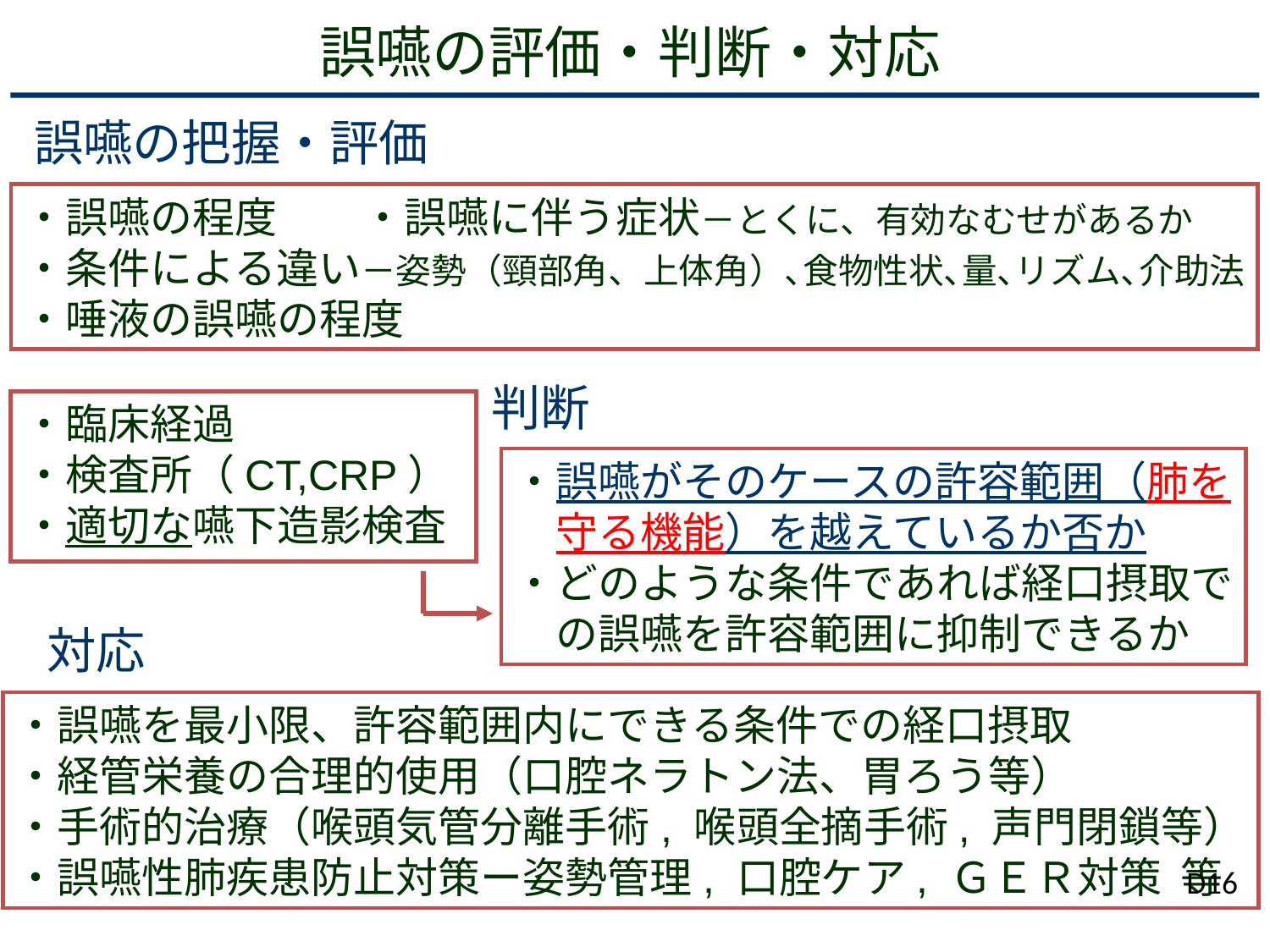

誤嚥の評価・判断・対応

誤嚥の把握・評価
・誤嚥の程度　　・誤嚥に伴う症状－とくに、有効なむせがあるか
・条件による違い－姿勢（頸部角、上体角）､食物性状､量､リズム､介助法
・唾液の誤嚥の程度
判断
・臨床経過
・検査所（CT,CRP）
・適切な嚥下造影検査

・誤嚥がそのケースの許容範囲（肺を
　守る機能）を越えているか否か
・どのような条件であれば経口摂取で
　の誤嚥を許容範囲に抑制できるか

対応

・誤嚥を最小限、許容範囲内にできる条件での経口摂取
・経管栄養の合理的使用（口腔ネラトン法、胃ろう等）
・手術的治療（喉頭気管分離手術, 喉頭全摘手術, 声門閉鎖等）
・誤嚥性肺疾患防止対策ー姿勢管理, 口腔ケア, ＧＥＲ対策  等
D16